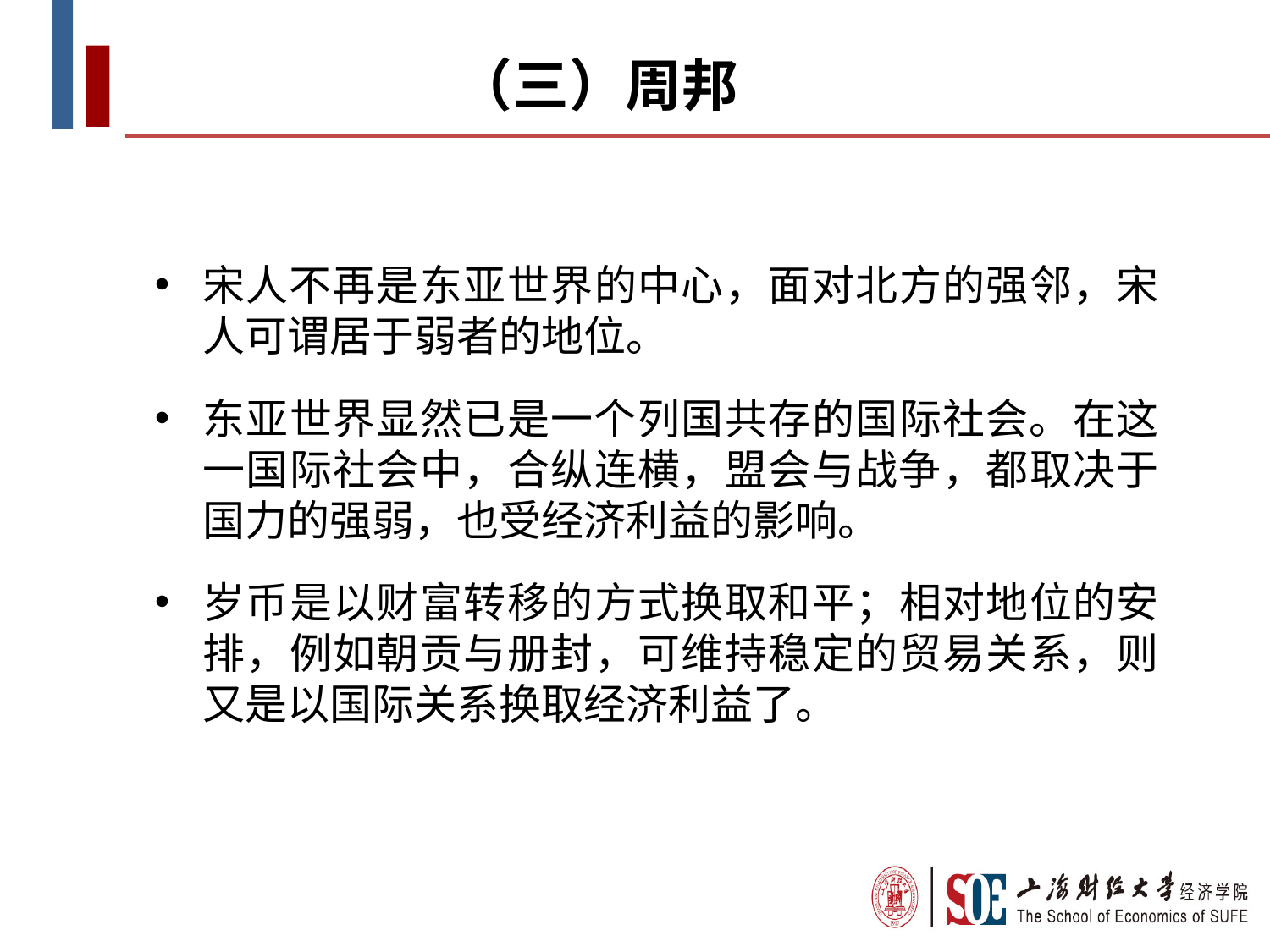

（三）周邦

宋人不再是东亚世界的中心，面对北方的强邻，宋人可谓居于弱者的地位。
东亚世界显然已是一个列国共存的国际社会。在这一国际社会中，合纵连横，盟会与战争，都取决于国力的强弱，也受经济利益的影响。
岁币是以财富转移的方式换取和平；相对地位的安排，例如朝贡与册封，可维持稳定的贸易关系，则又是以国际关系换取经济利益了。